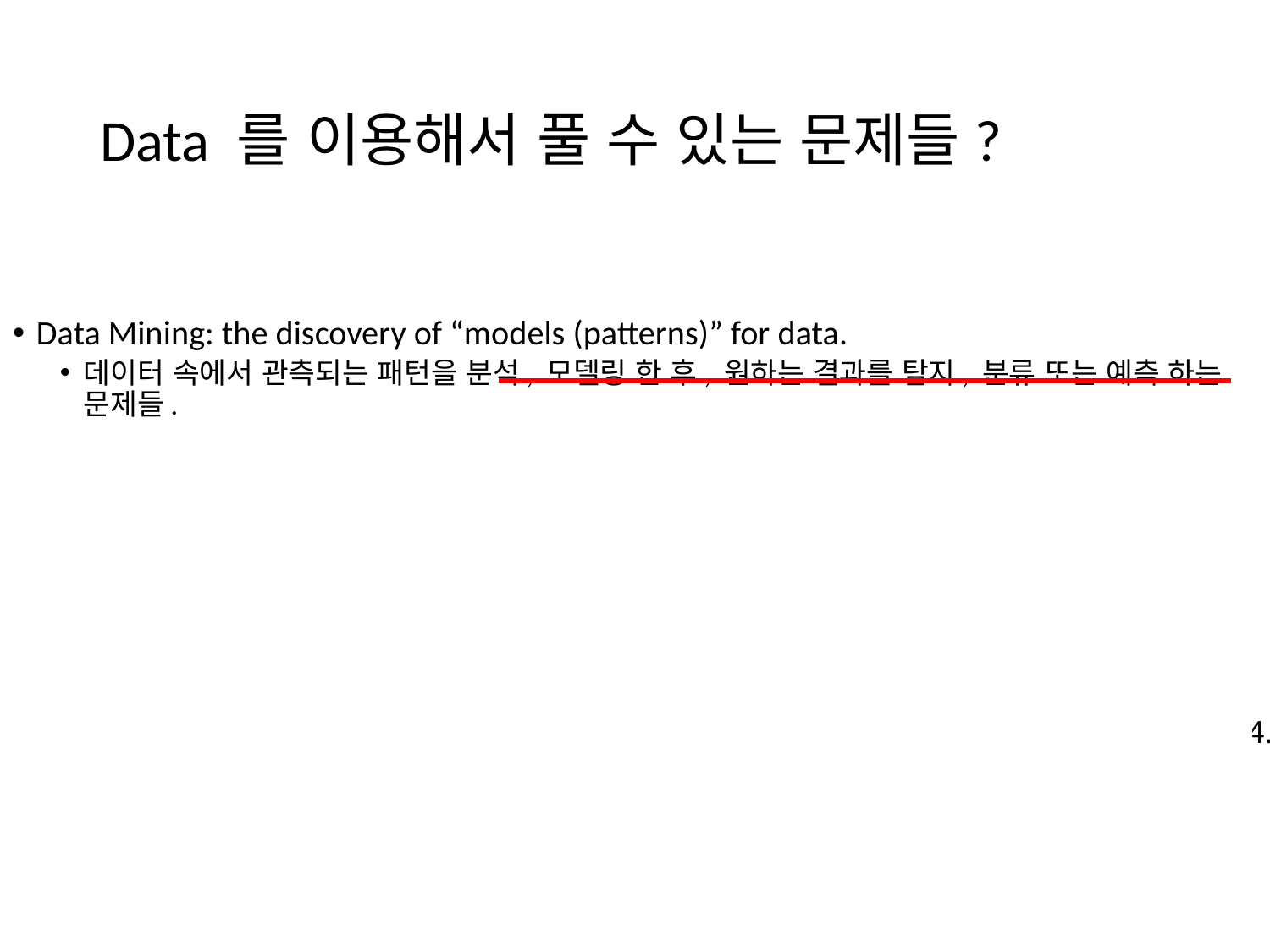

# Data 를 이용해서 풀 수 있는 문제들?
Data Mining: the discovery of “models (patterns)” for data.
데이터 속에서 관측되는 패턴을 분석, 모델링 한 후, 원하는 결과를 탐지, 분류 또는 예측 하는 문제들.

“Statisticians view data mining as the construction of a statistical model, that is, an underlying distribution from which the visible data is drawn.”

J. Leskovec et al., Mining of Masive Datasets, 2nd Ed., 2014.